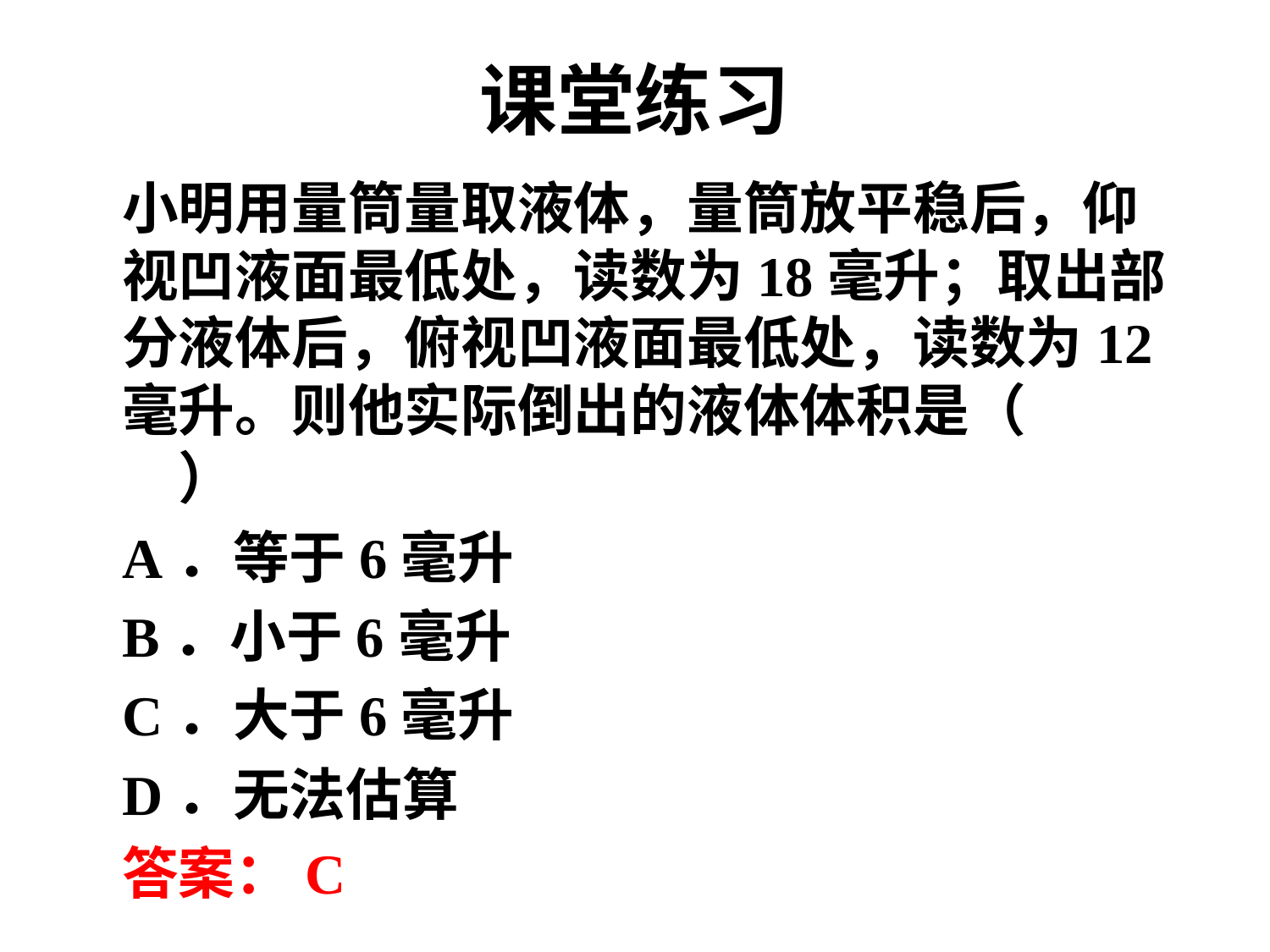

# 课堂练习
小明用量筒量取液体，量筒放平稳后，仰视凹液面最低处，读数为18毫升；取出部分液体后，俯视凹液面最低处，读数为12毫升。则他实际倒出的液体体积是（　　）
A．等于6毫升
B．小于6毫升
C．大于6毫升
D．无法估算
答案：C